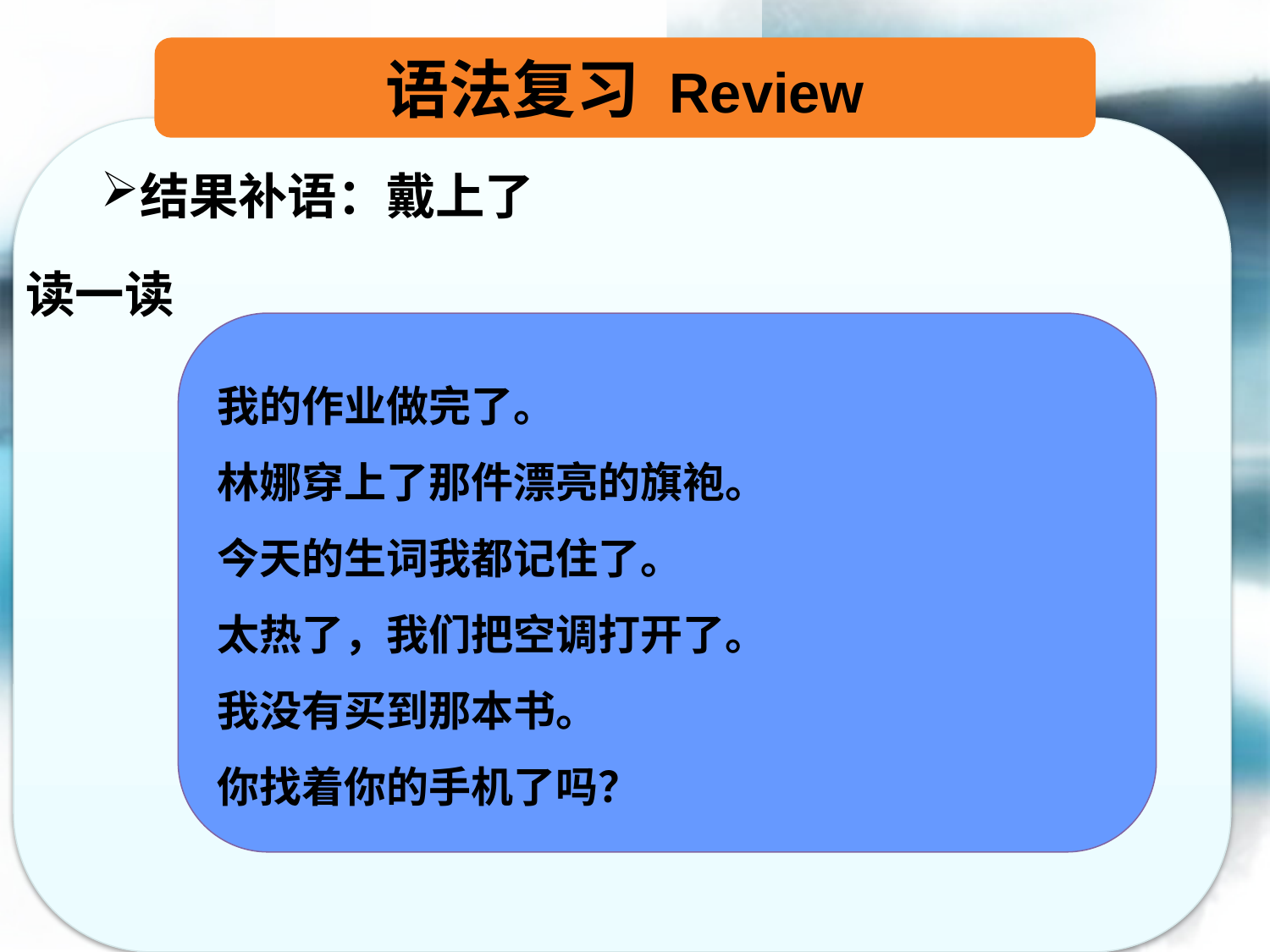

语法复习 Review

结果补语：戴上了
读一读
我的作业做完了。
林娜穿上了那件漂亮的旗袍。
今天的生词我都记住了。
太热了，我们把空调打开了。
我没有买到那本书。
你找着你的手机了吗？